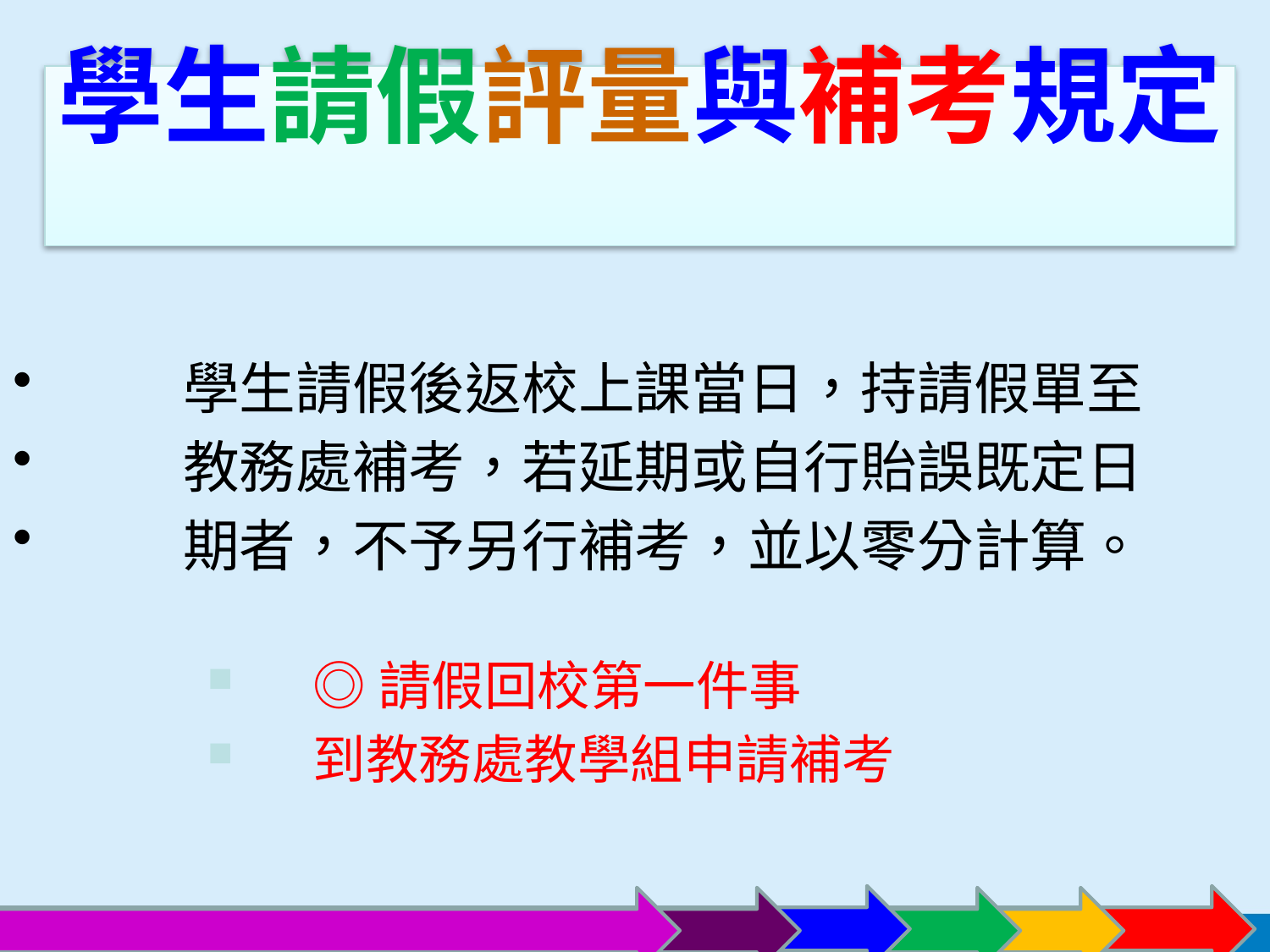

# 學生請假評量與補考規定
    學生請假後返校上課當日，持請假單至
    教務處補考，若延期或自行貽誤既定日
    期者，不予另行補考，並以零分計算。
◎請假回校第一件事
到教務處教學組申請補考